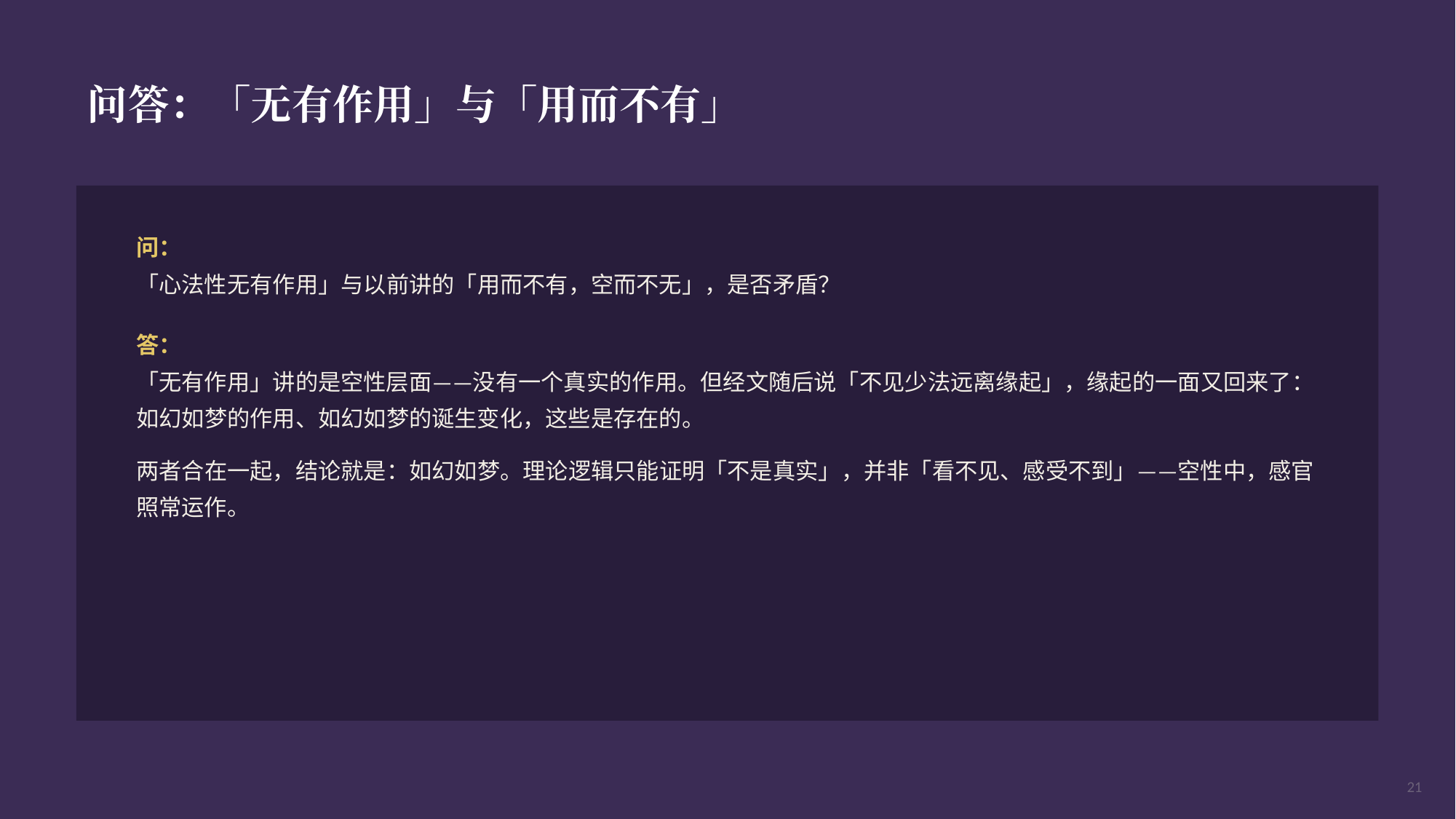

问答：「无有作用」与「用而不有」

问：
「心法性无有作用」与以前讲的「用而不有，空而不无」，是否矛盾？
答：
「无有作用」讲的是空性层面——没有一个真实的作用。但经文随后说「不见少法远离缘起」，缘起的一面又回来了：如幻如梦的作用、如幻如梦的诞生变化，这些是存在的。
两者合在一起，结论就是：如幻如梦。理论逻辑只能证明「不是真实」，并非「看不见、感受不到」——空性中，感官照常运作。
21